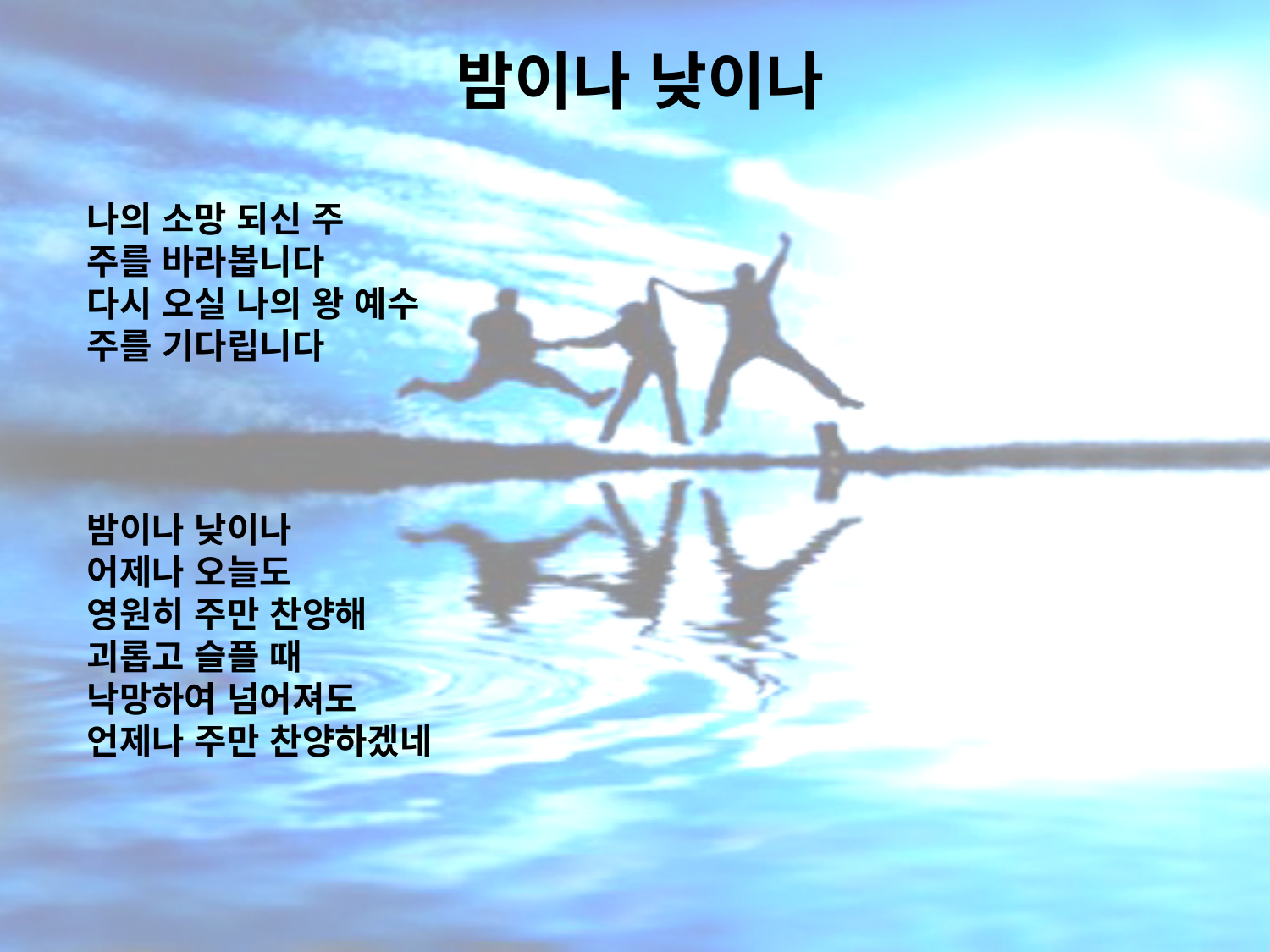

# 밤이나 낮이나
나의 소망 되신 주
주를 바라봅니다
다시 오실 나의 왕 예수
주를 기다립니다

밤이나 낮이나
어제나 오늘도
영원히 주만 찬양해
괴롭고 슬플 때
낙망하여 넘어져도
언제나 주만 찬양하겠네